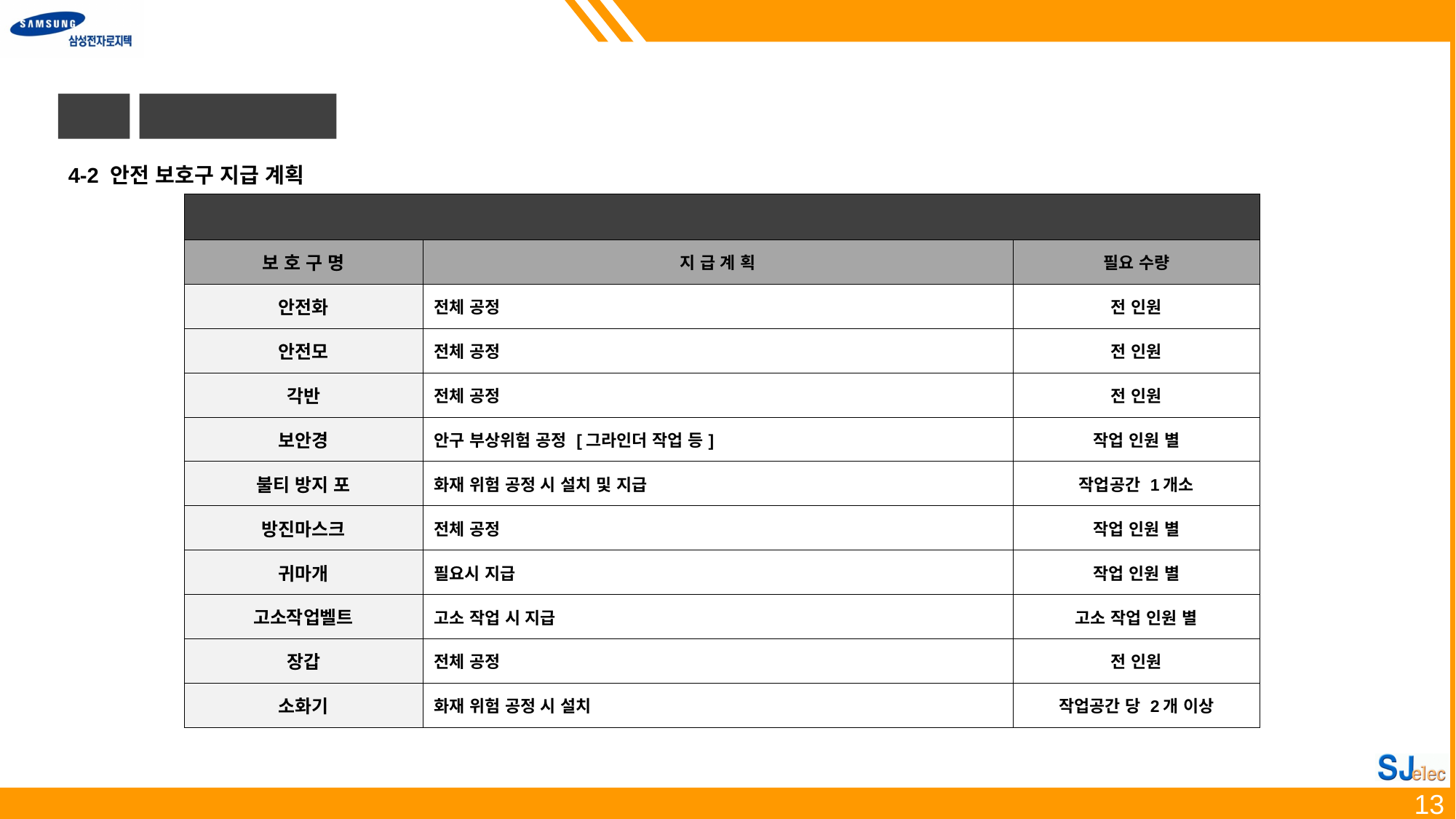

4
안전 보호구
4-2 안전 보호구 지급 계획
| 안전 보호구 지급 계획 |  |  |
| --- | --- | --- |
| 보 호 구 명 | 지 급 계 획 | 필요 수량 |
| 안전화 | 전체 공정 | 전 인원 |
| 안전모 | 전체 공정 | 전 인원 |
| 각반 | 전체 공정 | 전 인원 |
| 보안경 | 안구 부상위험 공정 [그라인더 작업 등] | 작업 인원 별 |
| 불티 방지 포 | 화재 위험 공정 시 설치 및 지급 | 작업공간 1개소 |
| 방진마스크 | 전체 공정 | 작업 인원 별 |
| 귀마개 | 필요시 지급 | 작업 인원 별 |
| 고소작업벨트 | 고소 작업 시 지급 | 고소 작업 인원 별 |
| 장갑 | 전체 공정 | 전 인원 |
| 소화기 | 화재 위험 공정 시 설치 | 작업공간 당 2개 이상 |